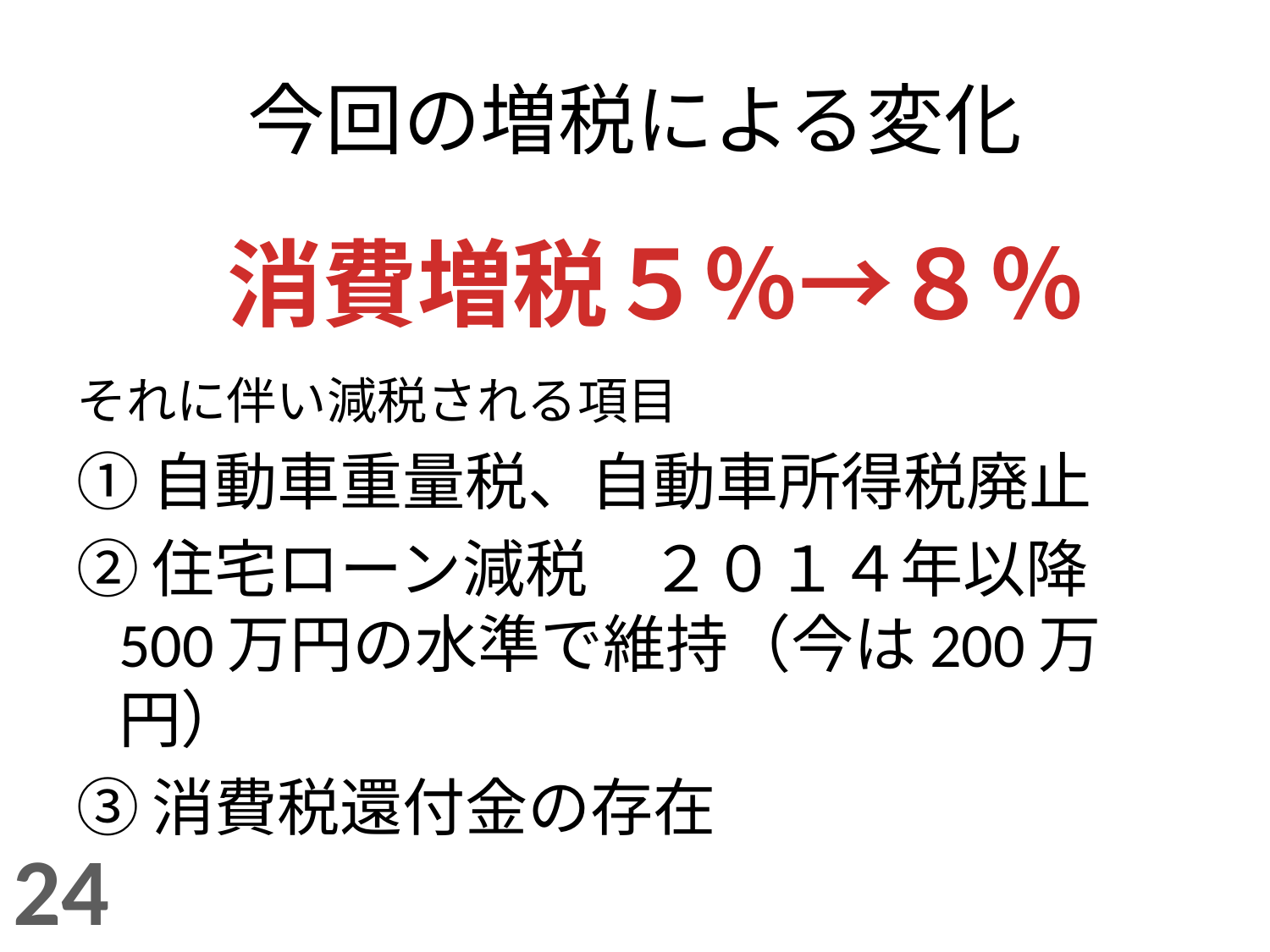

# 今回の増税による変化
消費増税５％→８％

それに伴い減税される項目
①自動車重量税、自動車所得税廃止
②住宅ローン減税　２０１４年以降500万円の水準で維持（今は200万円）
③消費税還付金の存在
24